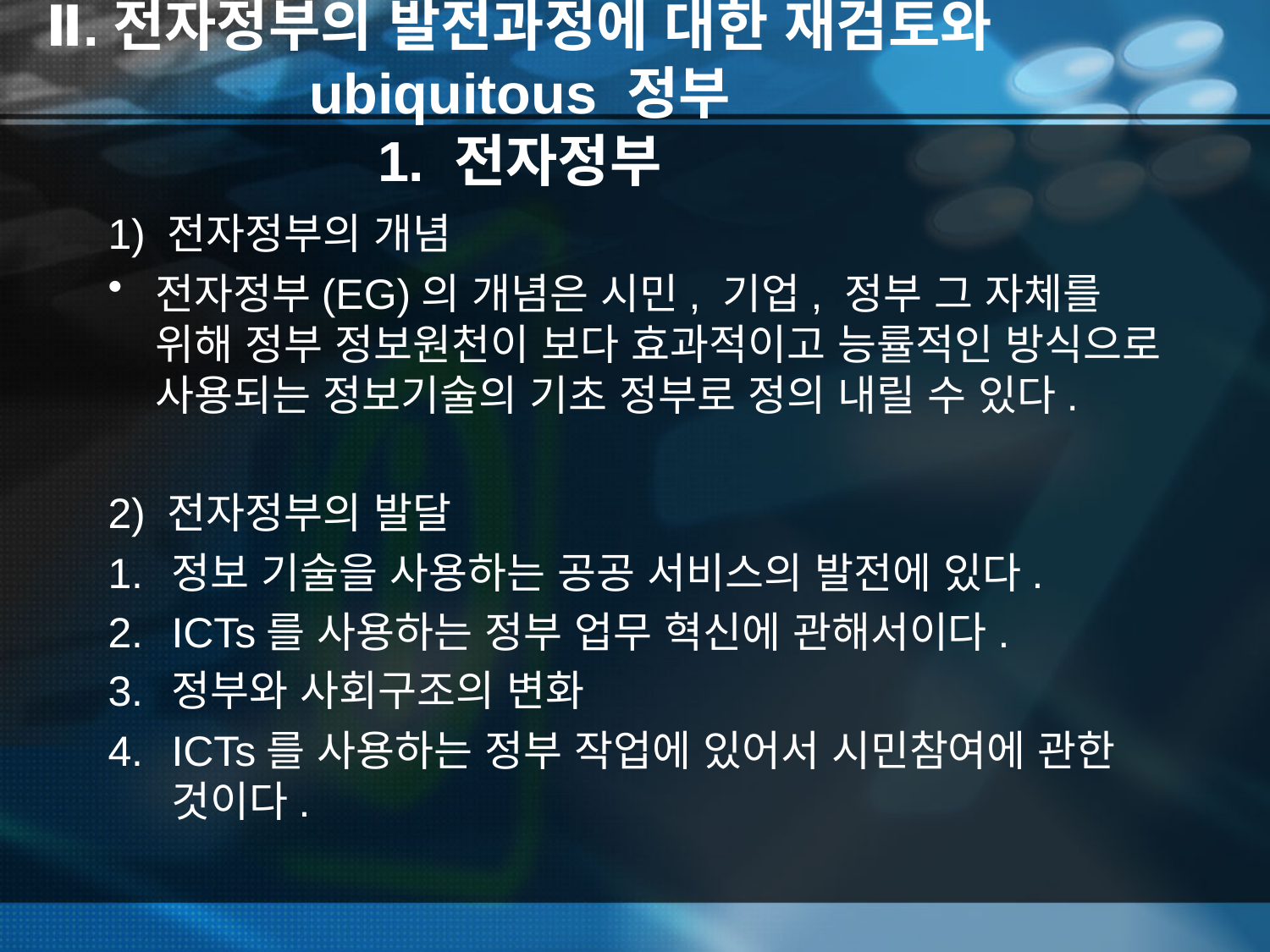

# Ⅱ.전자정부의 발전과정에 대한 재검토와 ubiquitous 정부 1. 전자정부
1) 전자정부의 개념
전자정부(EG)의 개념은 시민, 기업, 정부 그 자체를 위해 정부 정보원천이 보다 효과적이고 능률적인 방식으로 사용되는 정보기술의 기초 정부로 정의 내릴 수 있다.

2) 전자정부의 발달
정보 기술을 사용하는 공공 서비스의 발전에 있다.
ICTs를 사용하는 정부 업무 혁신에 관해서이다.
정부와 사회구조의 변화
ICTs를 사용하는 정부 작업에 있어서 시민참여에 관한 것이다.